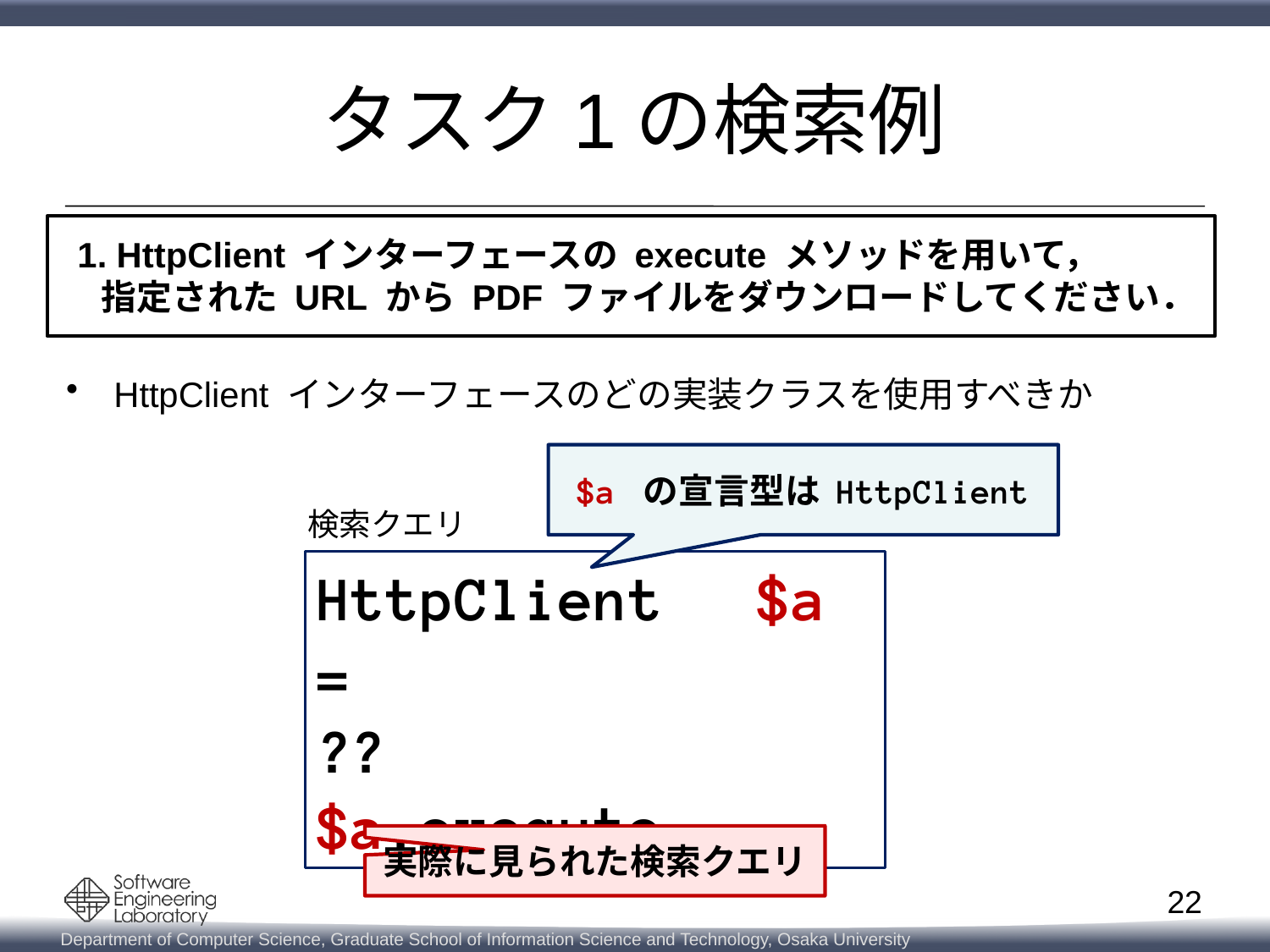

# タスク1の検索例

1. HttpClient インターフェースの execute メソッドを用いて，
   指定された URL から PDF ファイルをダウンロードしてください．
HttpClient インターフェースのどの実装クラスを使用すべきか
$a の宣言型は HttpClient
検索クエリ
HttpClient　$a =
??
$a.execute
実際に見られた検索クエリ
22